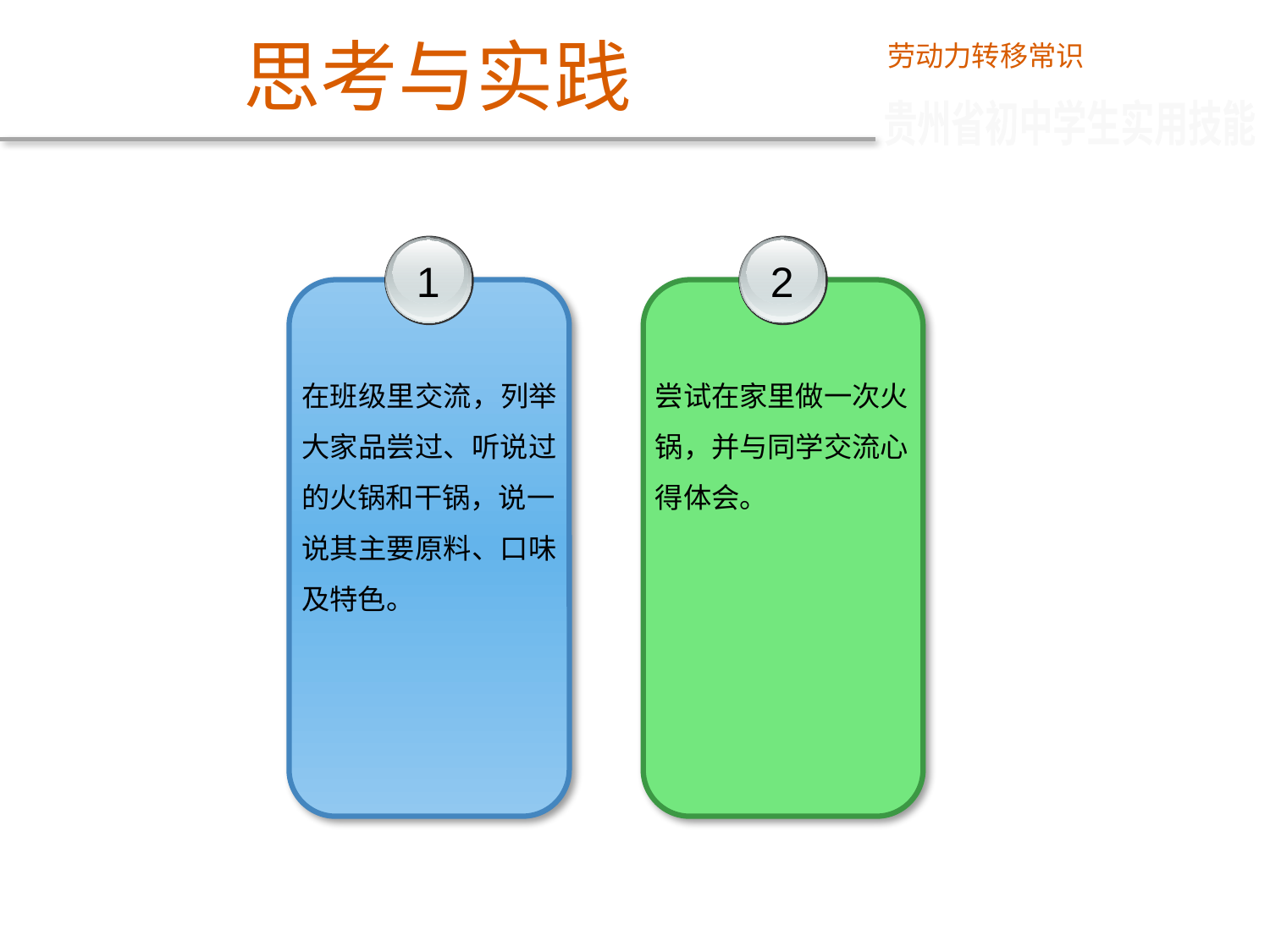

思考与实践
劳动力转移常识
贵州省初中学生实用技能

1

在班级里交流，列举大家品尝过、听说过的火锅和干锅，说一
说其主要原料、口味及特色。

2

尝试在家里做一次火锅，并与同学交流心得体会。